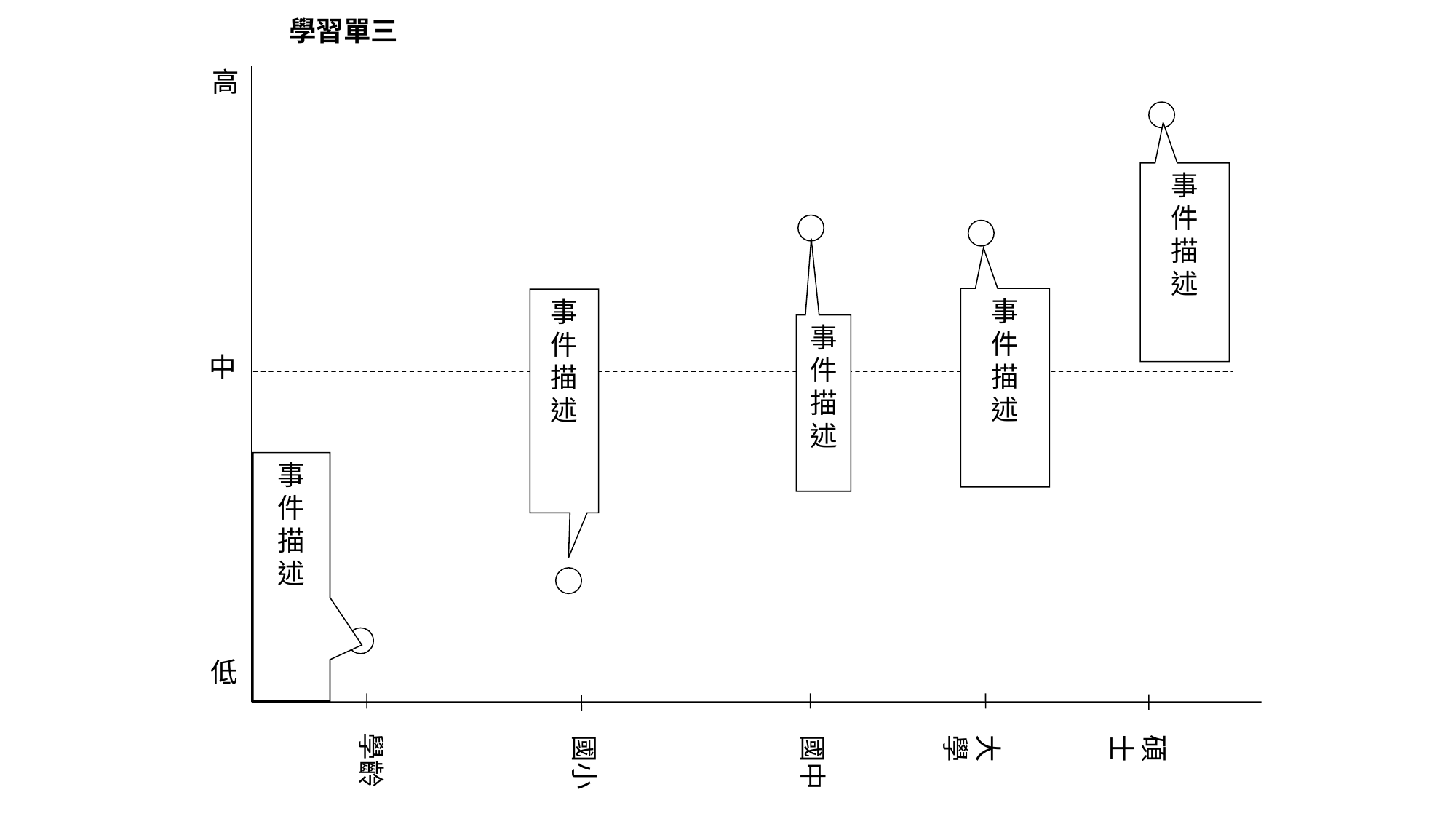

學習單三
高
中
低

事
件
描
述

事
件
描
述
事件描述
事件描述

事
件
描
述

學齡
國中
大學
碩士
國小